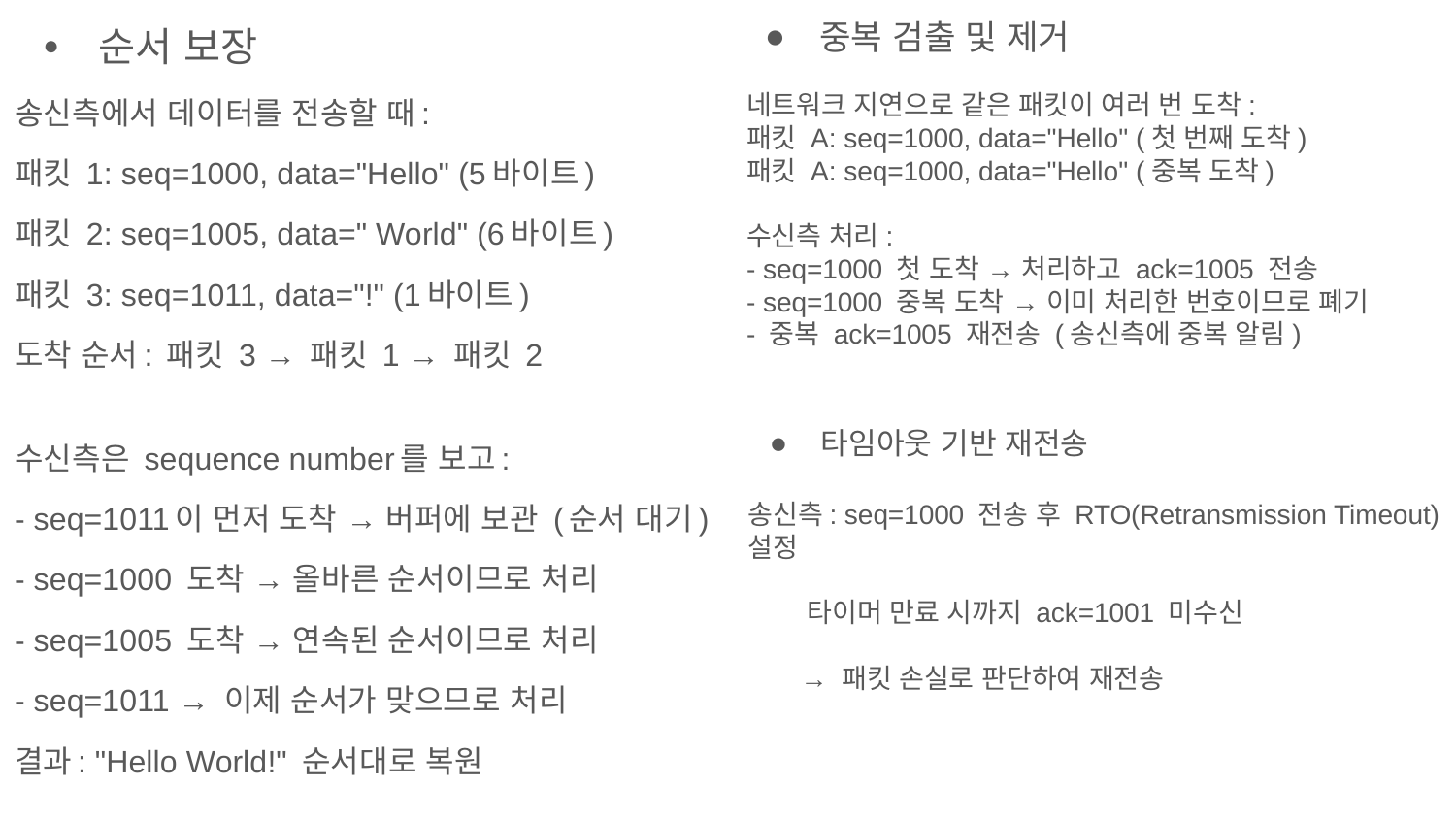

순서 보장
송신측에서 데이터를 전송할 때:
패킷 1: seq=1000, data="Hello" (5바이트)
패킷 2: seq=1005, data=" World" (6바이트)
패킷 3: seq=1011, data="!" (1바이트)
도착 순서: 패킷 3 → 패킷 1 → 패킷 2
수신측은 sequence number를 보고:
- seq=1011이 먼저 도착 → 버퍼에 보관 (순서 대기)
- seq=1000 도착 → 올바른 순서이므로 처리
- seq=1005 도착 → 연속된 순서이므로 처리
- seq=1011 → 이제 순서가 맞으므로 처리
결과: "Hello World!" 순서대로 복원

중복 검출 및 제거
네트워크 지연으로 같은 패킷이 여러 번 도착:
패킷 A: seq=1000, data="Hello" (첫 번째 도착)
패킷 A: seq=1000, data="Hello" (중복 도착)

수신측 처리:
- seq=1000 첫 도착 → 처리하고 ack=1005 전송
- seq=1000 중복 도착 → 이미 처리한 번호이므로 폐기
- 중복 ack=1005 재전송 (송신측에 중복 알림)

타임아웃 기반 재전송
송신측: seq=1000 전송 후 RTO(Retransmission Timeout) 설정
       타이머 만료 시까지 ack=1001 미수신
       → 패킷 손실로 판단하여 재전송